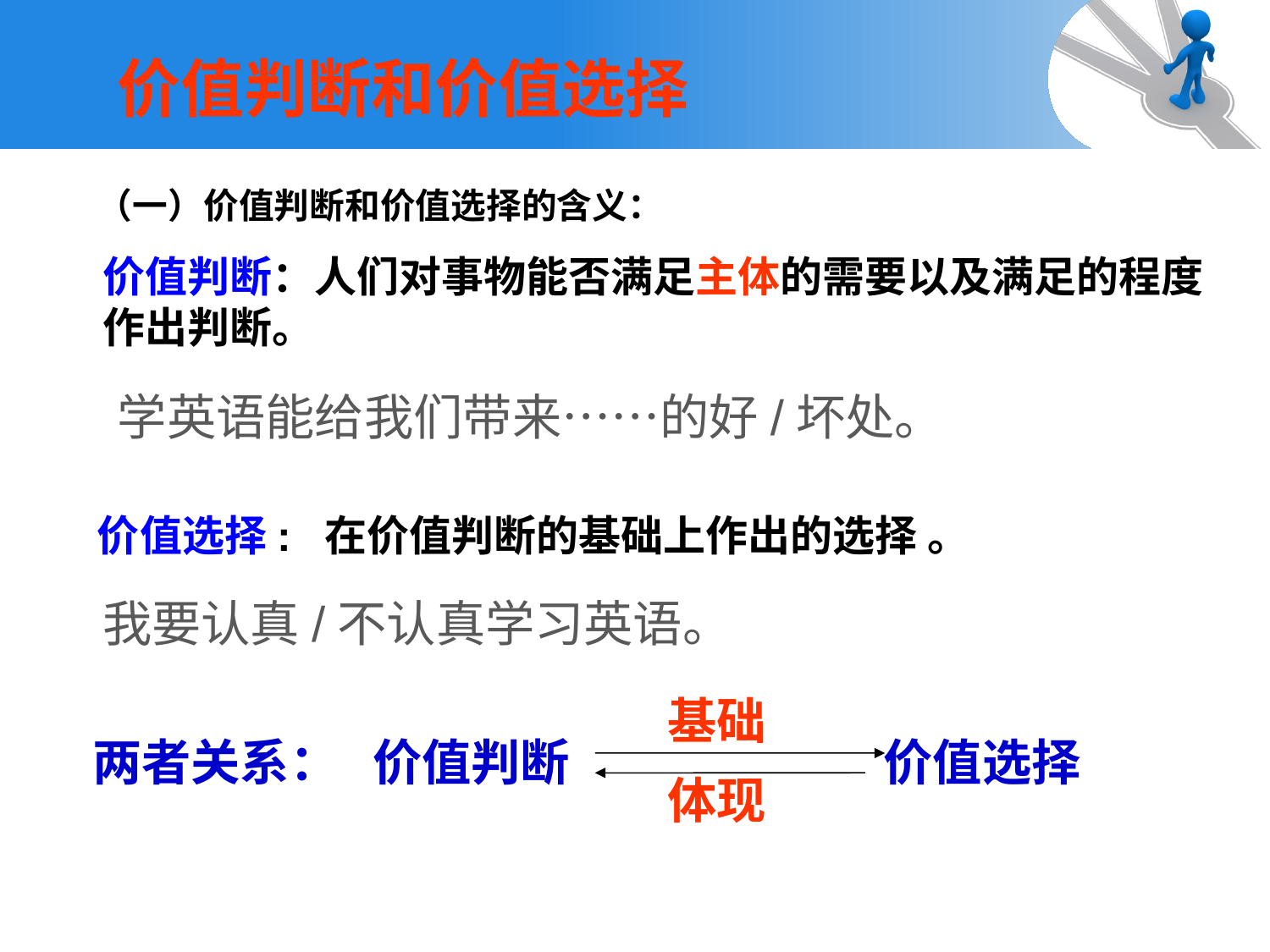

价值判断和价值选择
（一）价值判断和价值选择的含义：
价值判断：人们对事物能否满足主体的需要以及满足的程度作出判断。
学英语能给我们带来……的好/坏处。
价值选择:  在价值判断的基础上作出的选择 。
我要认真/不认真学习英语。
基础
两者关系：   价值判断                            价值选择

体现